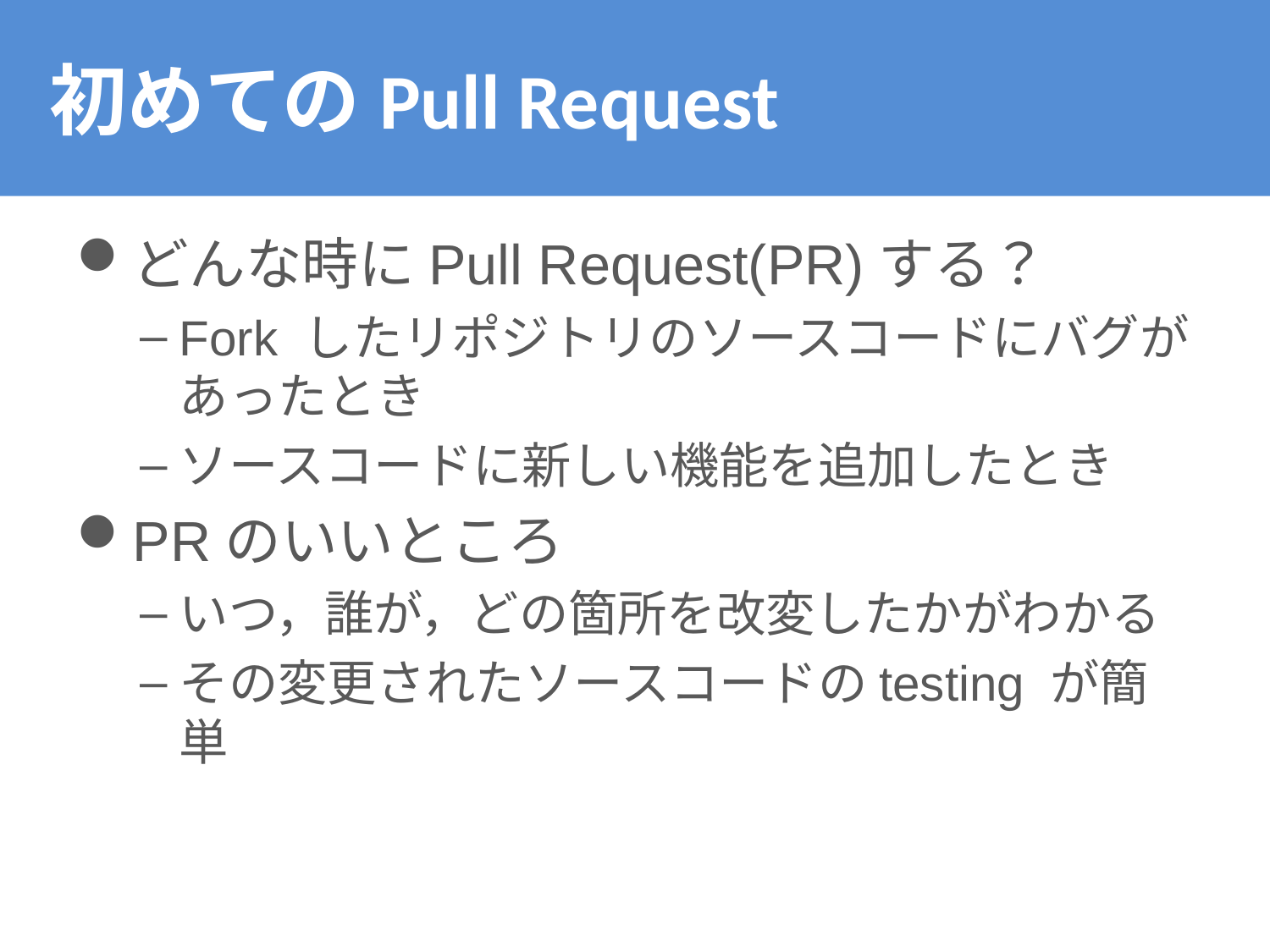

# 初めてのPull Request
どんな時にPull Request(PR)する？
Fork したリポジトリのソースコードにバグがあったとき
ソースコードに新しい機能を追加したとき
PRのいいところ
いつ，誰が，どの箇所を改変したかがわかる
その変更されたソースコードのtesting が簡単